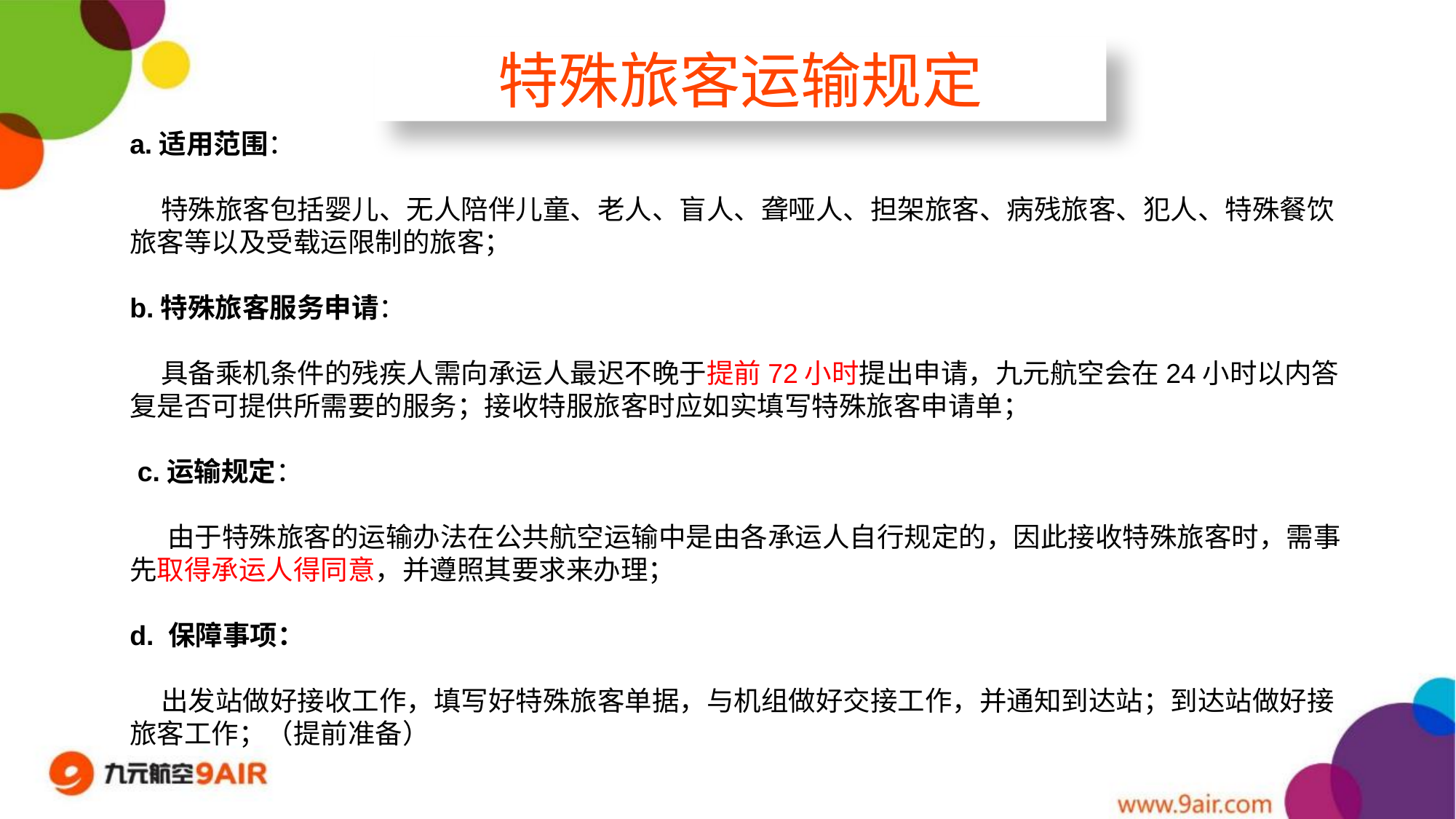

特殊旅客运输规定
a.适用范围：

    特殊旅客包括婴儿、无人陪伴儿童、老人、盲人、聋哑人、担架旅客、病残旅客、犯人、特殊餐饮旅客等以及受载运限制的旅客；

b.特殊旅客服务申请：

    具备乘机条件的残疾人需向承运人最迟不晚于提前72小时提出申请，九元航空会在24小时以内答复是否可提供所需要的服务；接收特服旅客时应如实填写特殊旅客申请单；

 c.运输规定：

     由于特殊旅客的运输办法在公共航空运输中是由各承运人自行规定的，因此接收特殊旅客时，需事先取得承运人得同意，并遵照其要求来办理；

d. 保障事项：

    出发站做好接收工作，填写好特殊旅客单据，与机组做好交接工作，并通知到达站；到达站做好接旅客工作；（提前准备）